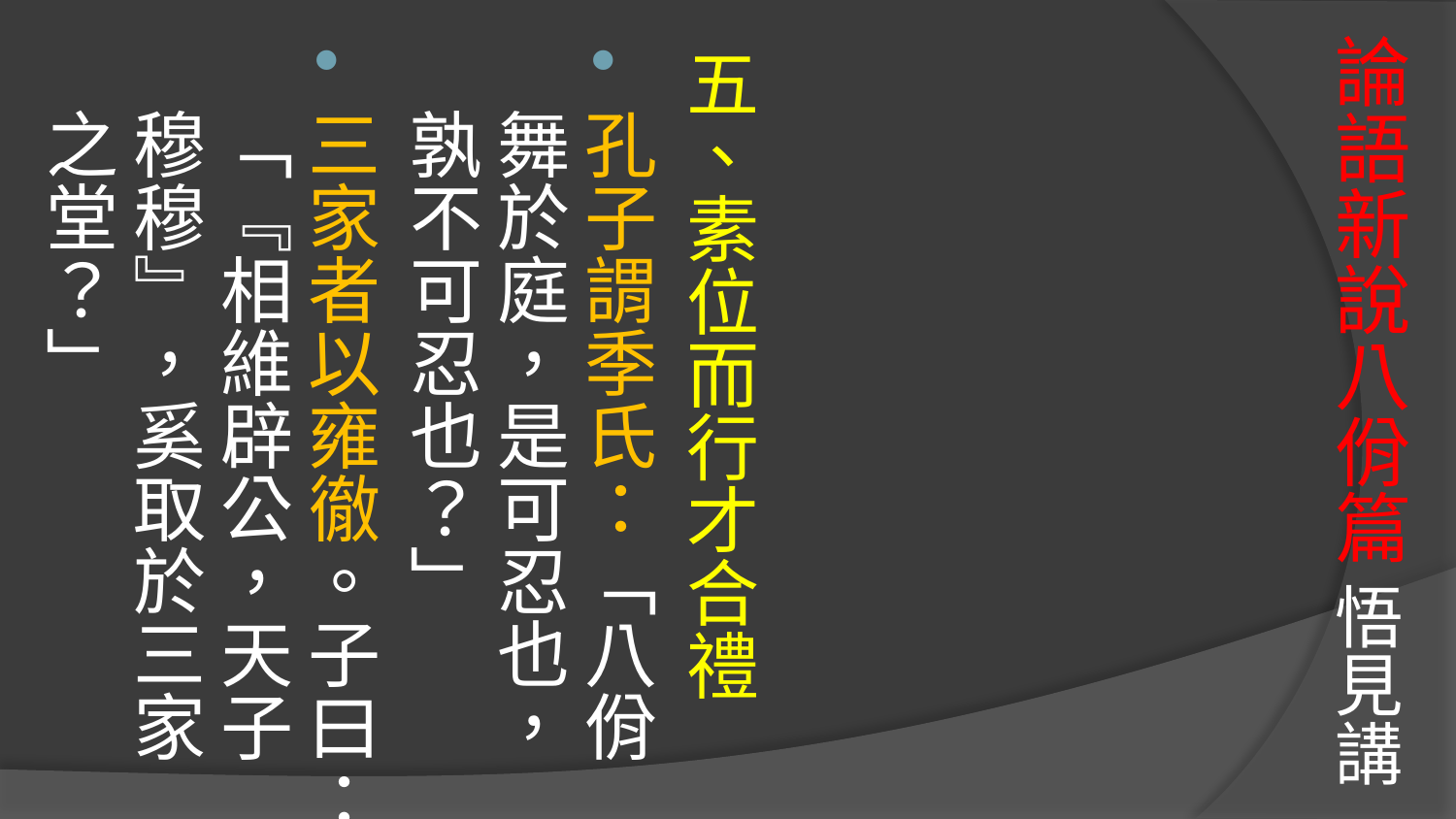

# 論語新說八佾篇 悟見講
五、素位而行才合禮
孔子謂季氏：「八佾舞於庭，是可忍也，孰不可忍也？」
三家者以雍徹。子曰：「『相維辟公，天子穆穆』，奚取於三家之堂？」